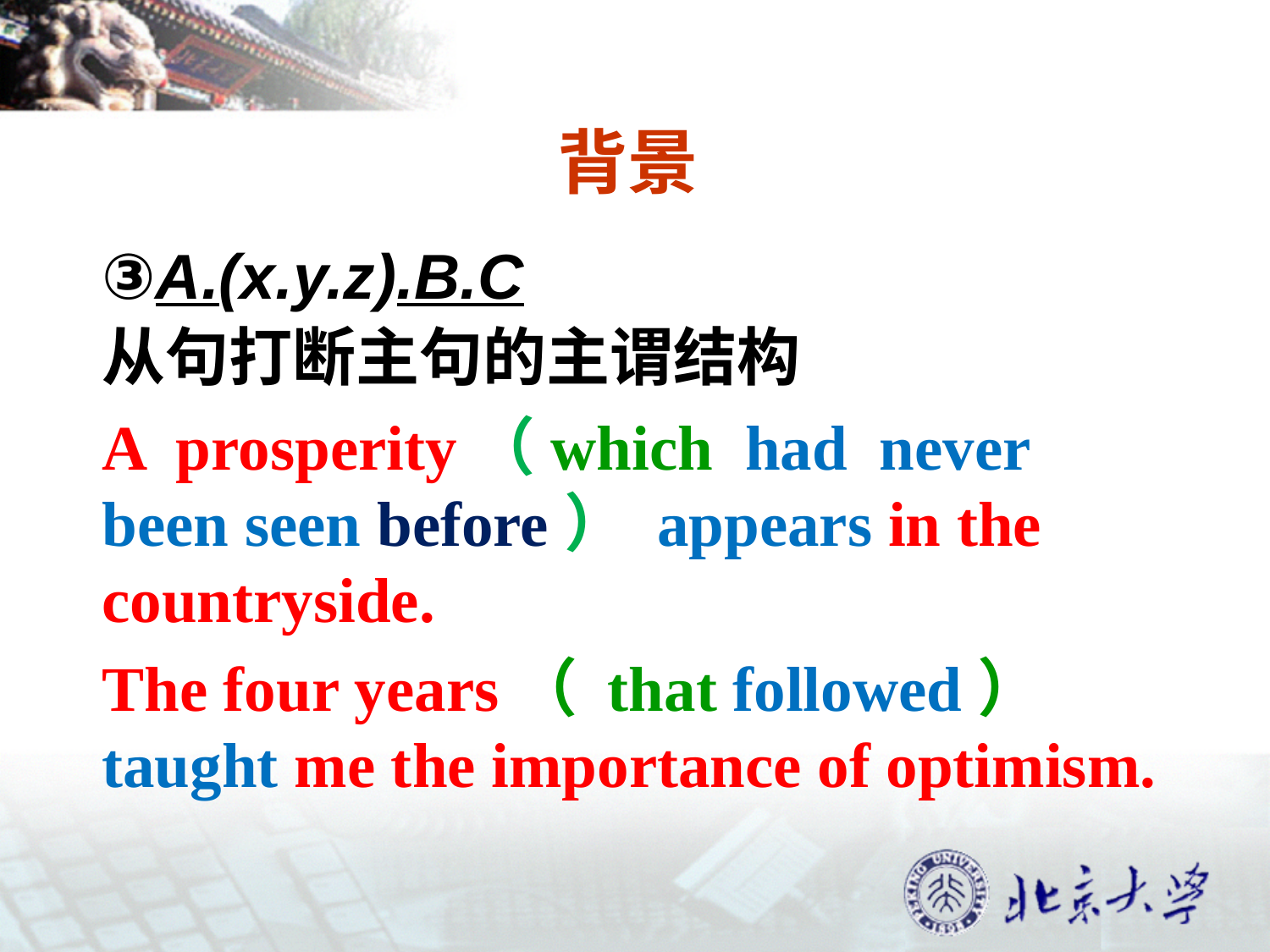

# 背景
③A.(x.y.z).B.C
从句打断主句的主谓结构
A  prosperity（which  had  never  been seen before） appears in the countryside.
The four years（ that followed） taught me the importance of optimism.